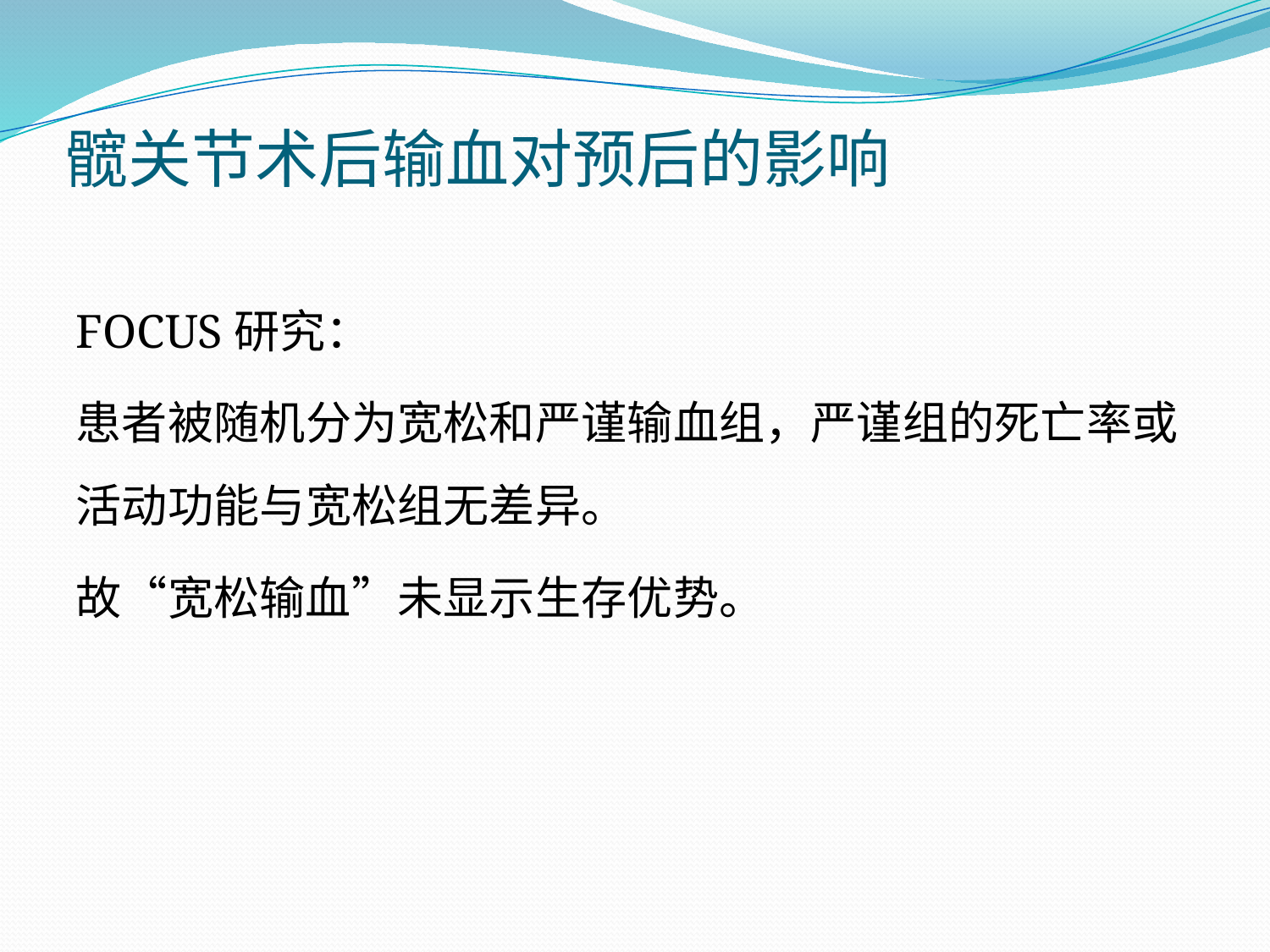

# 髋关节术后输血对预后的影响
FOCUS研究：
患者被随机分为宽松和严谨输血组，严谨组的死亡率或活动功能与宽松组无差异。
故“宽松输血”未显示生存优势。